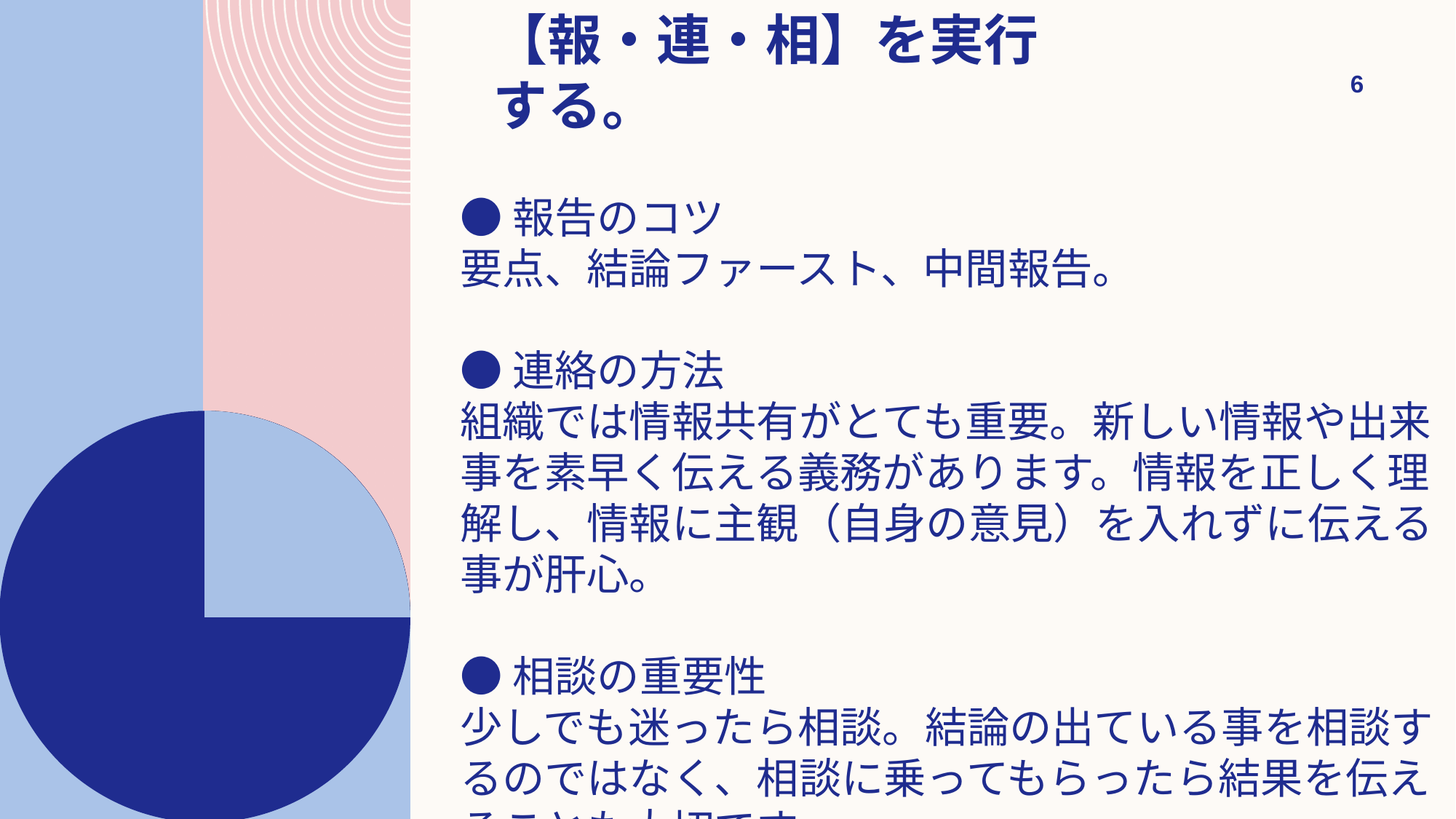

# 【報・連・相】を実行する。
6
●報告のコツ
要点、結論ファースト、中間報告。

●連絡の方法
組織では情報共有がとても重要。新しい情報や出来事を素早く伝える義務があります。情報を正しく理解し、情報に主観（自身の意見）を入れずに伝える事が肝心。

●相談の重要性
少しでも迷ったら相談。結論の出ている事を相談するのではなく、相談に乗ってもらったら結果を伝えることも大切です。